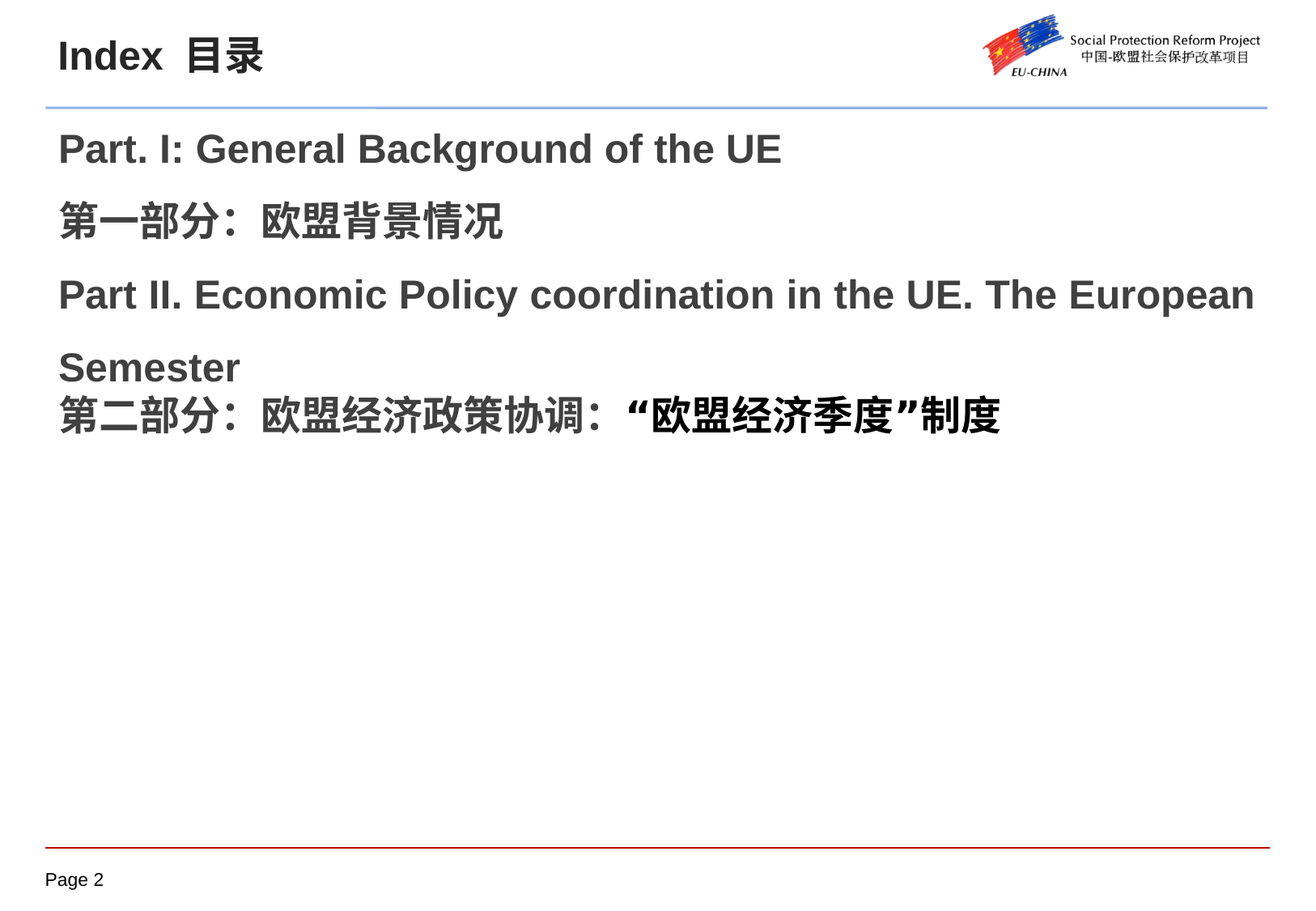

Index 目录
Part. I: General Background of the UE
第一部分：欧盟背景情况
Part II. Economic Policy coordination in the UE. The European Semester
第二部分：欧盟经济政策协调：“欧盟经济季度”制度